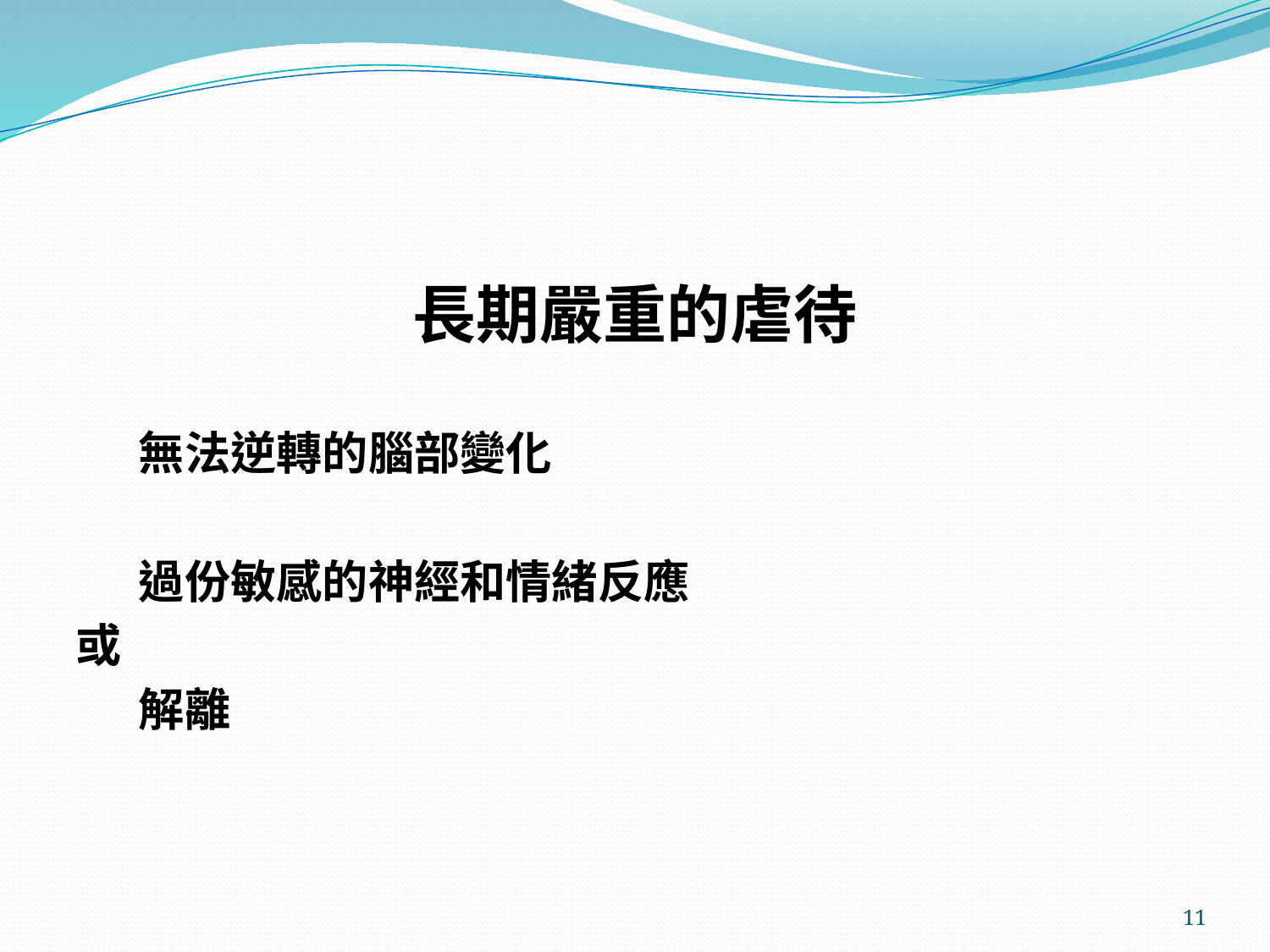

#
長期嚴重的虐待

     無法逆轉的腦部變化

     過份敏感的神經和情緒反應
或
     解離

11